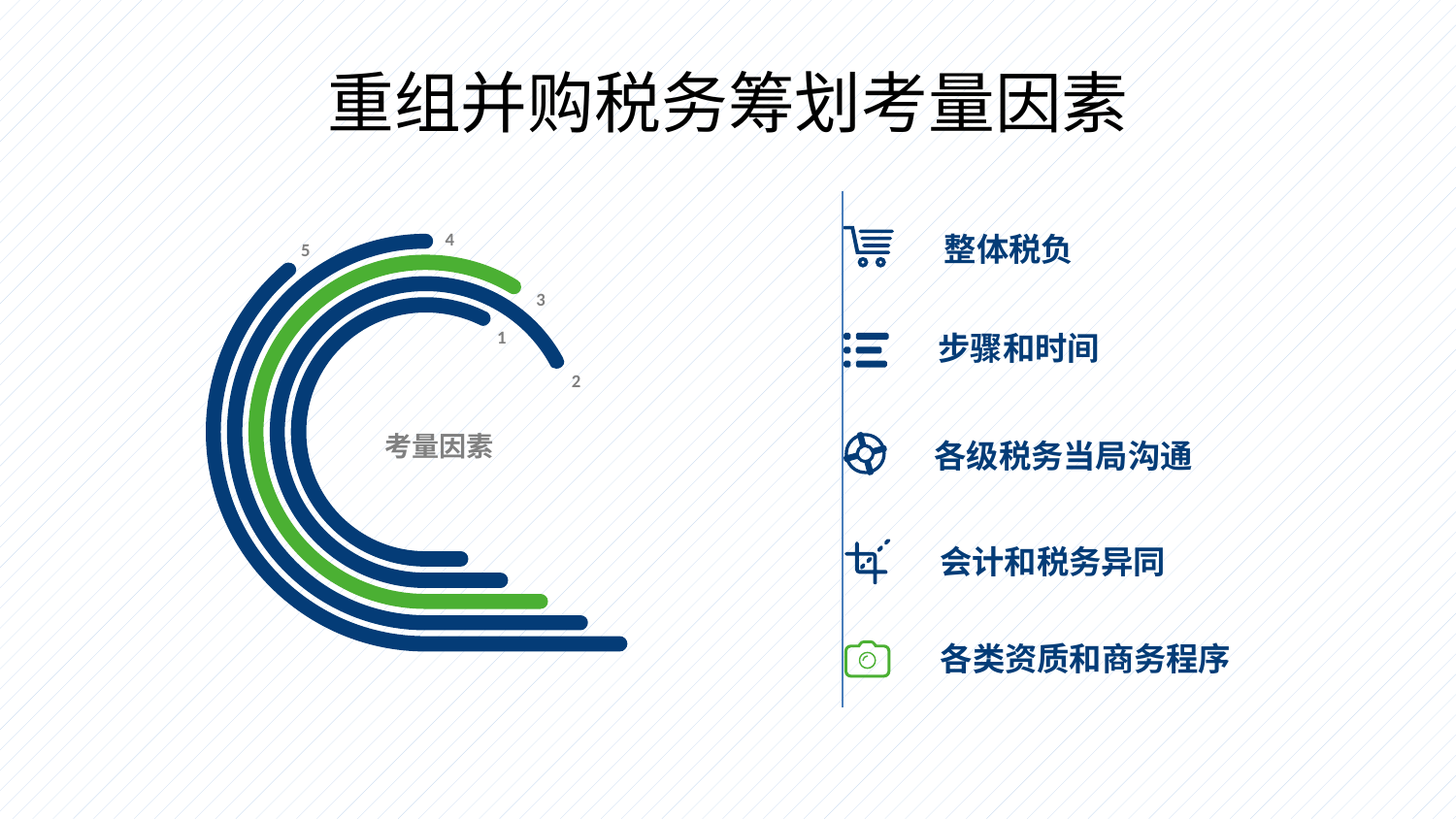

# 重组并购税务筹划考量因素
4
整体税负

5

3

1
步骤和时间

2
考量因素
各级税务当局沟通

会计和税务异同

各类资质和商务程序